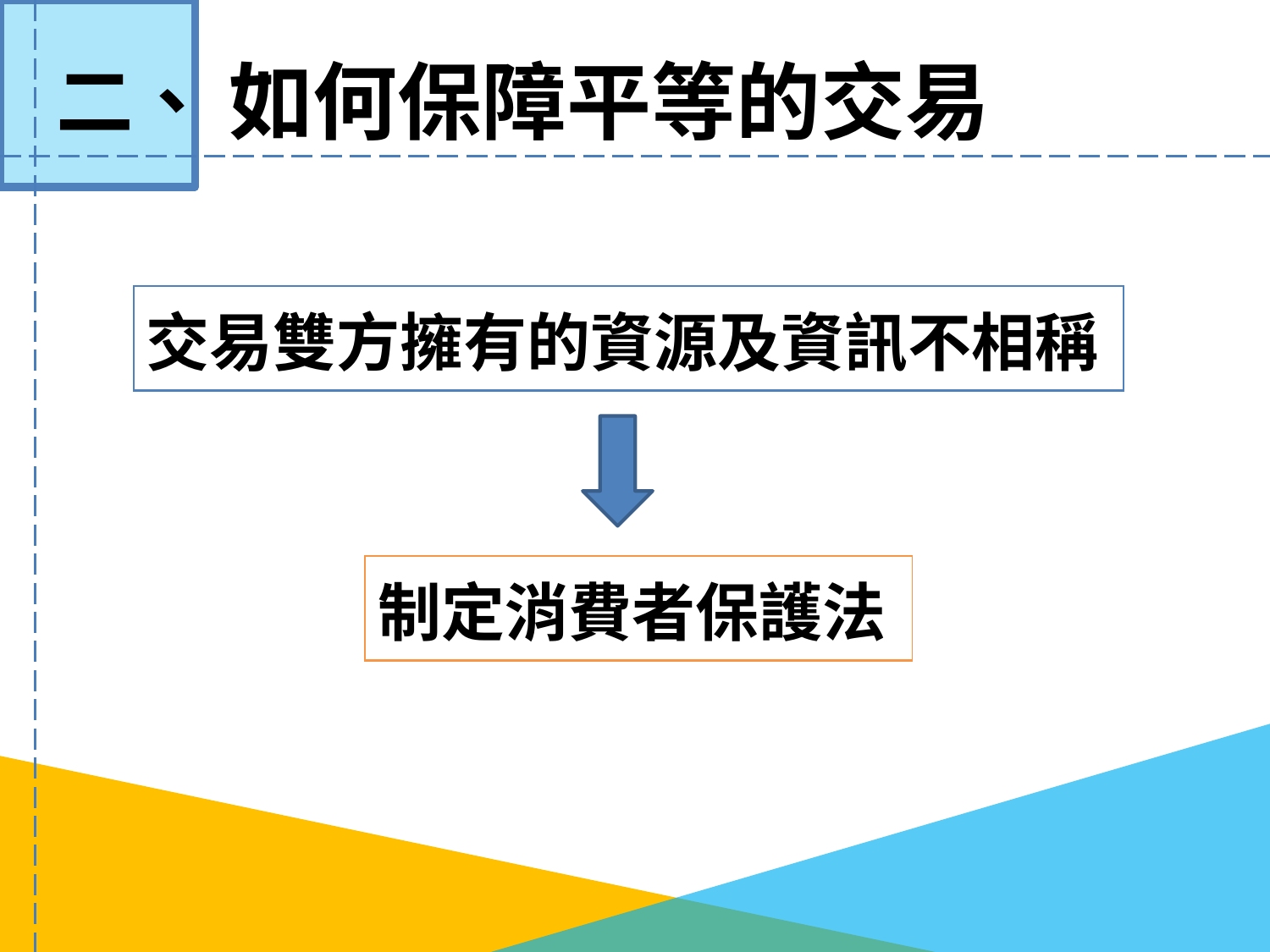

# 如何保障平等的交易
二、
| 交易雙方擁有的資源及資訊不相稱 |
| --- |

| 制定消費者保護法 |
| --- |